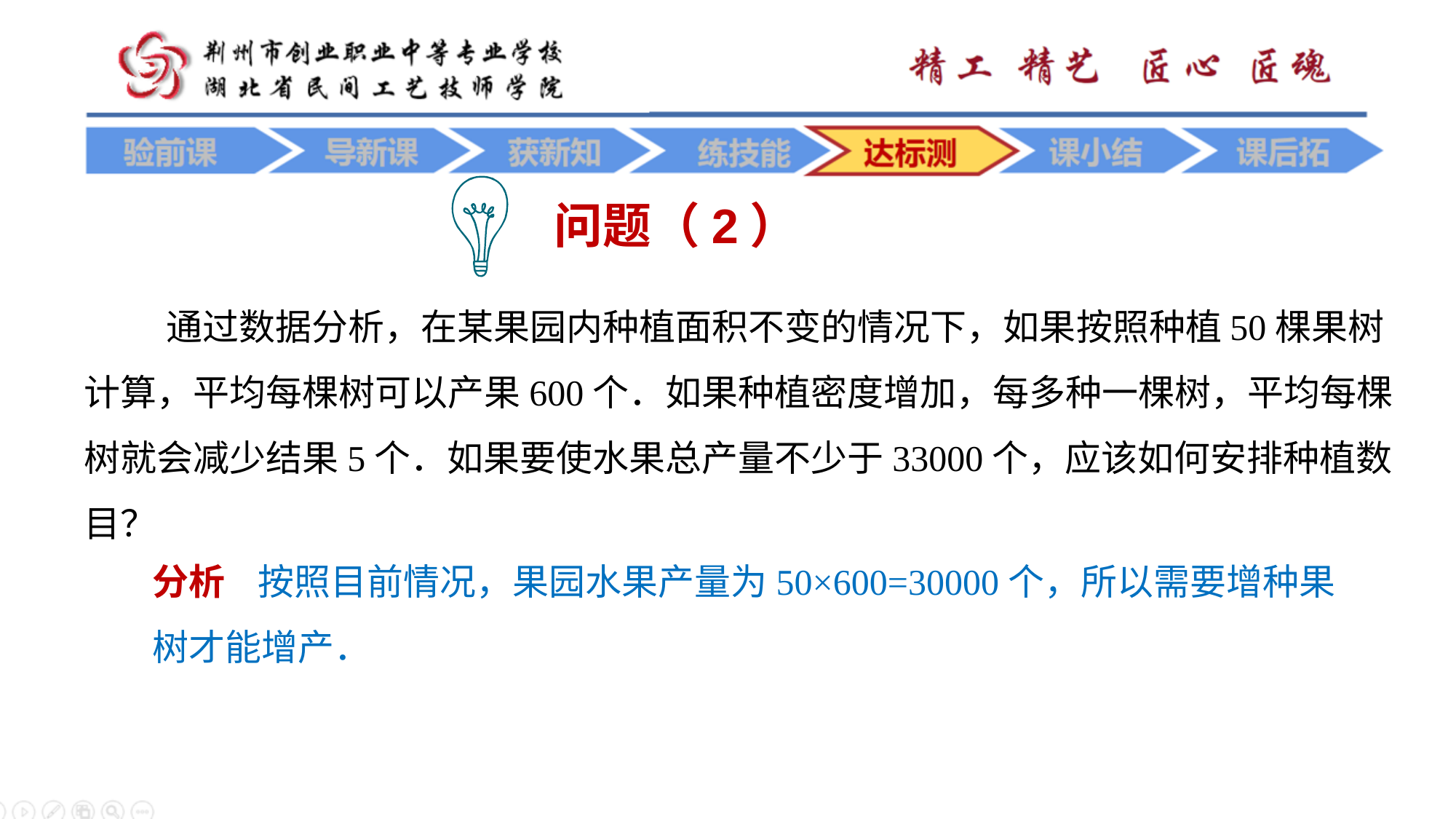

问题（2）
         通过数据分析，在某果园内种植面积不变的情况下，如果按照种植50棵果树计算，平均每棵树可以产果600个．如果种植密度增加，每多种一棵树，平均每棵树就会减少结果5个．如果要使水果总产量不少于33000个，应该如何安排种植数目？
分析    按照目前情况，果园水果产量为50×600=30000个，所以需要增种果树才能增产．